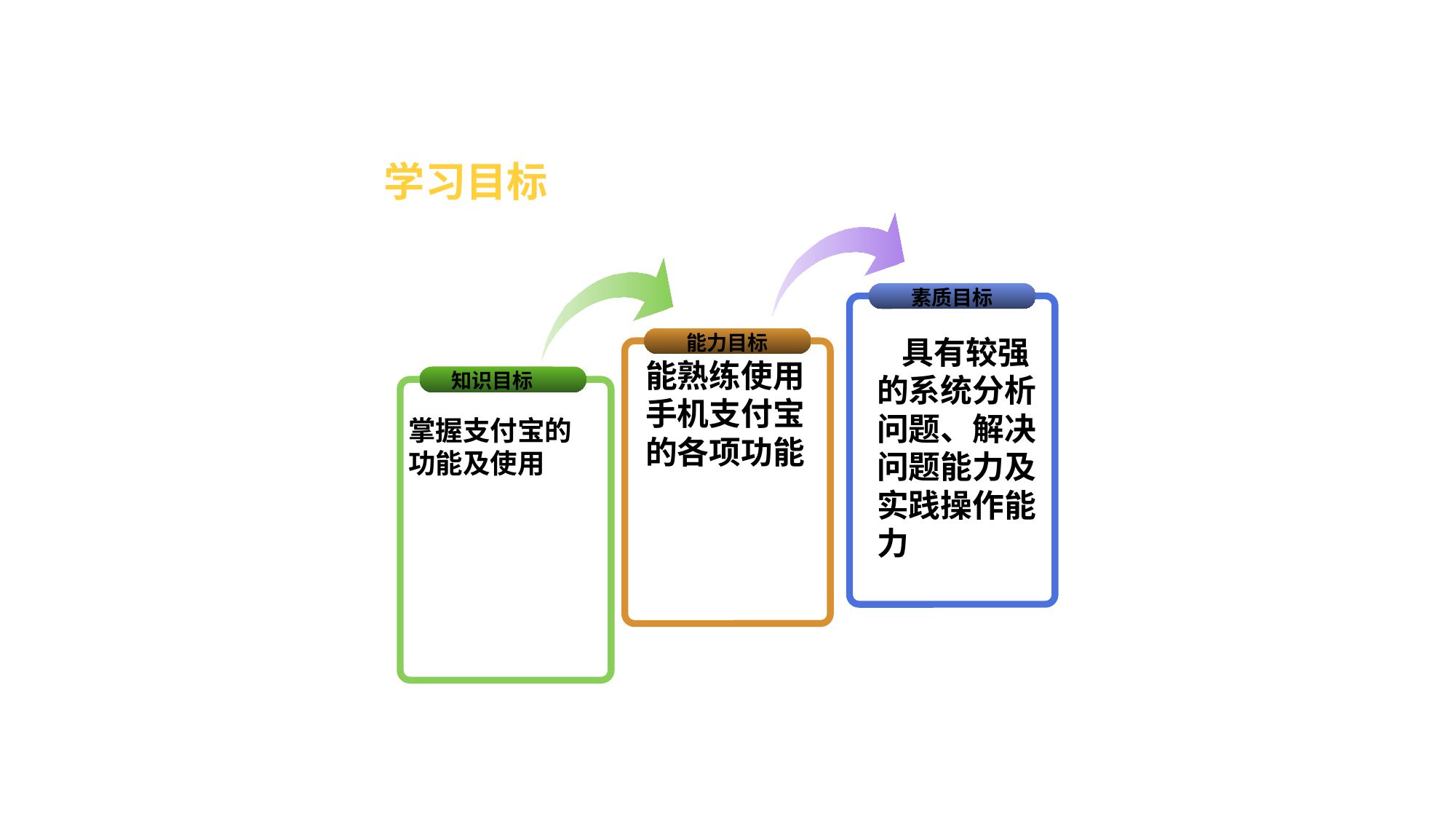

# 学习目标

素质目标

能力目标

   具有较强的系统分析问题、解决问题能力及实践操作能力

能熟练使用手机支付宝的各项功能
知识目标

掌握支付宝的功能及使用